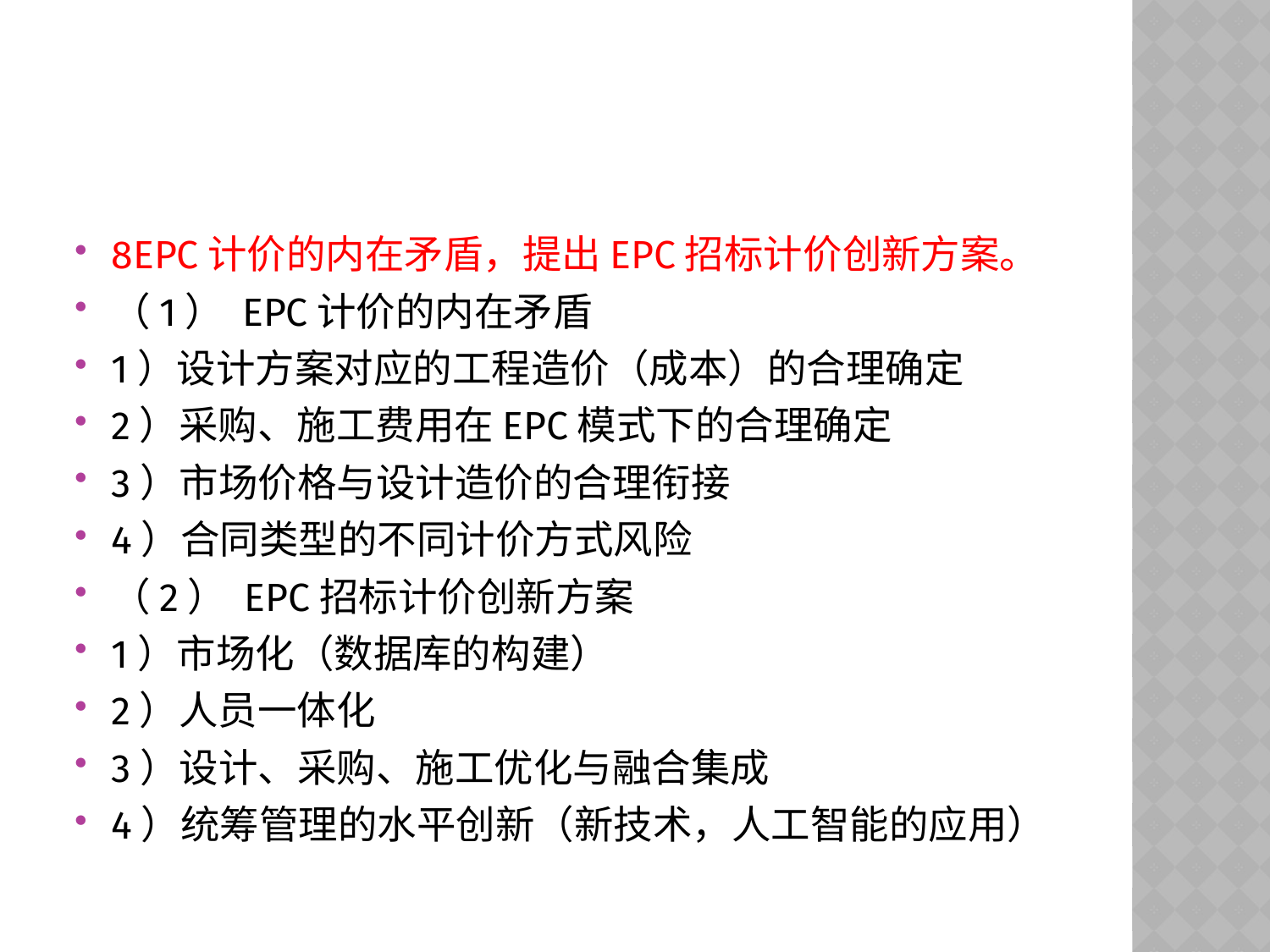

#
8EPC计价的内在矛盾，提出EPC招标计价创新方案。
（1） EPC计价的内在矛盾
1）设计方案对应的工程造价（成本）的合理确定
2）采购、施工费用在EPC模式下的合理确定
3）市场价格与设计造价的合理衔接
4）合同类型的不同计价方式风险
（2） EPC招标计价创新方案
1）市场化（数据库的构建）
2）人员一体化
3）设计、采购、施工优化与融合集成
4）统筹管理的水平创新（新技术，人工智能的应用）